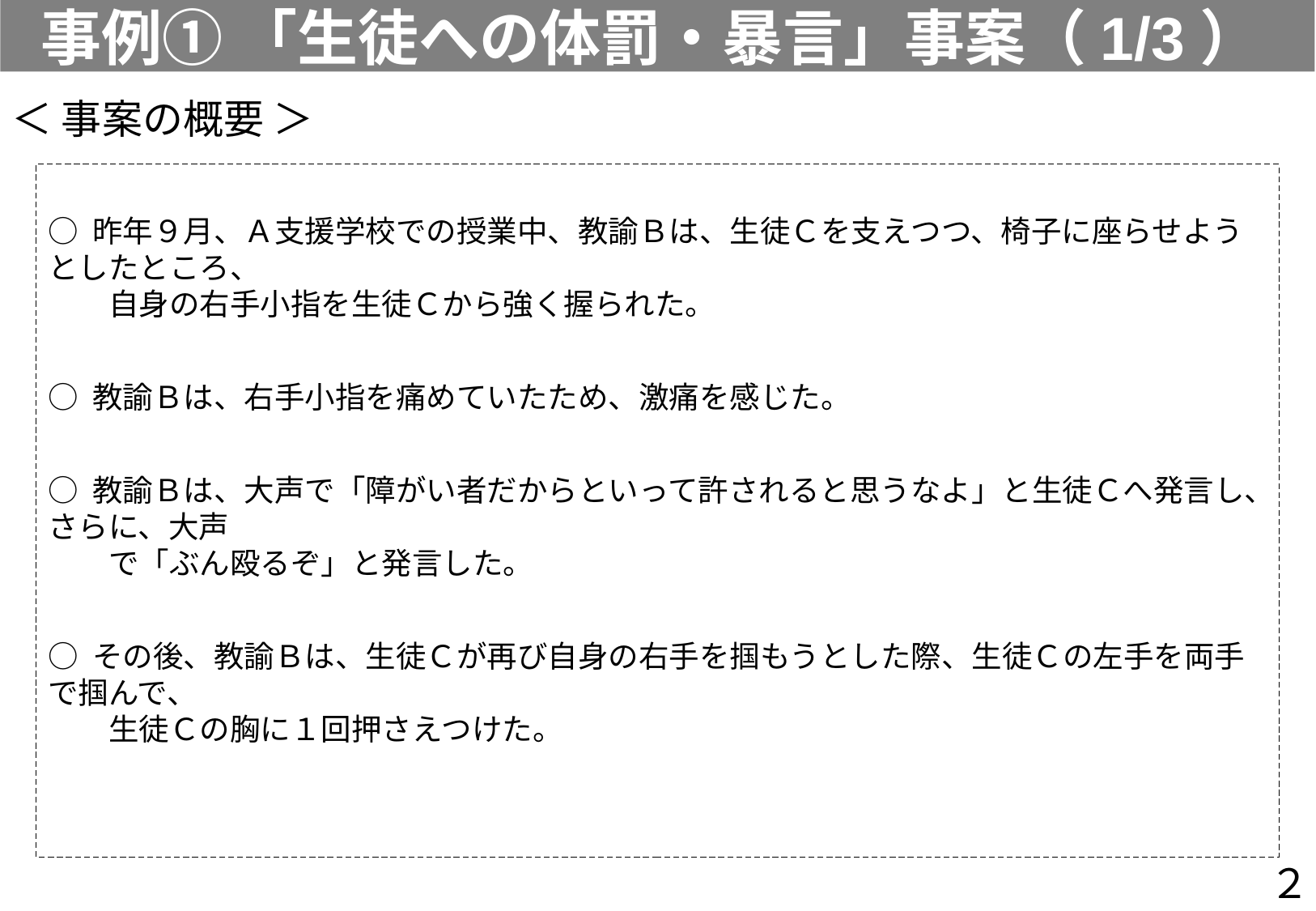

事例① 「生徒への体罰・暴言」事案（1/3）
＜ 事案の概要 ＞

○ 昨年９月、Ａ支援学校での授業中、教諭Ｂは、生徒Ｃを支えつつ、椅子に座らせようとしたところ、
　　自身の右手小指を生徒Ｃから強く握られた。

○ 教諭Ｂは、右手小指を痛めていたため、激痛を感じた。

○ 教諭Ｂは、大声で「障がい者だからといって許されると思うなよ」と生徒Ｃへ発言し、さらに、大声
　　で「ぶん殴るぞ」と発言した。

○ その後、教諭Ｂは、生徒Ｃが再び自身の右手を掴もうとした際、生徒Ｃの左手を両手で掴んで、
　　生徒Ｃの胸に１回押さえつけた。
２